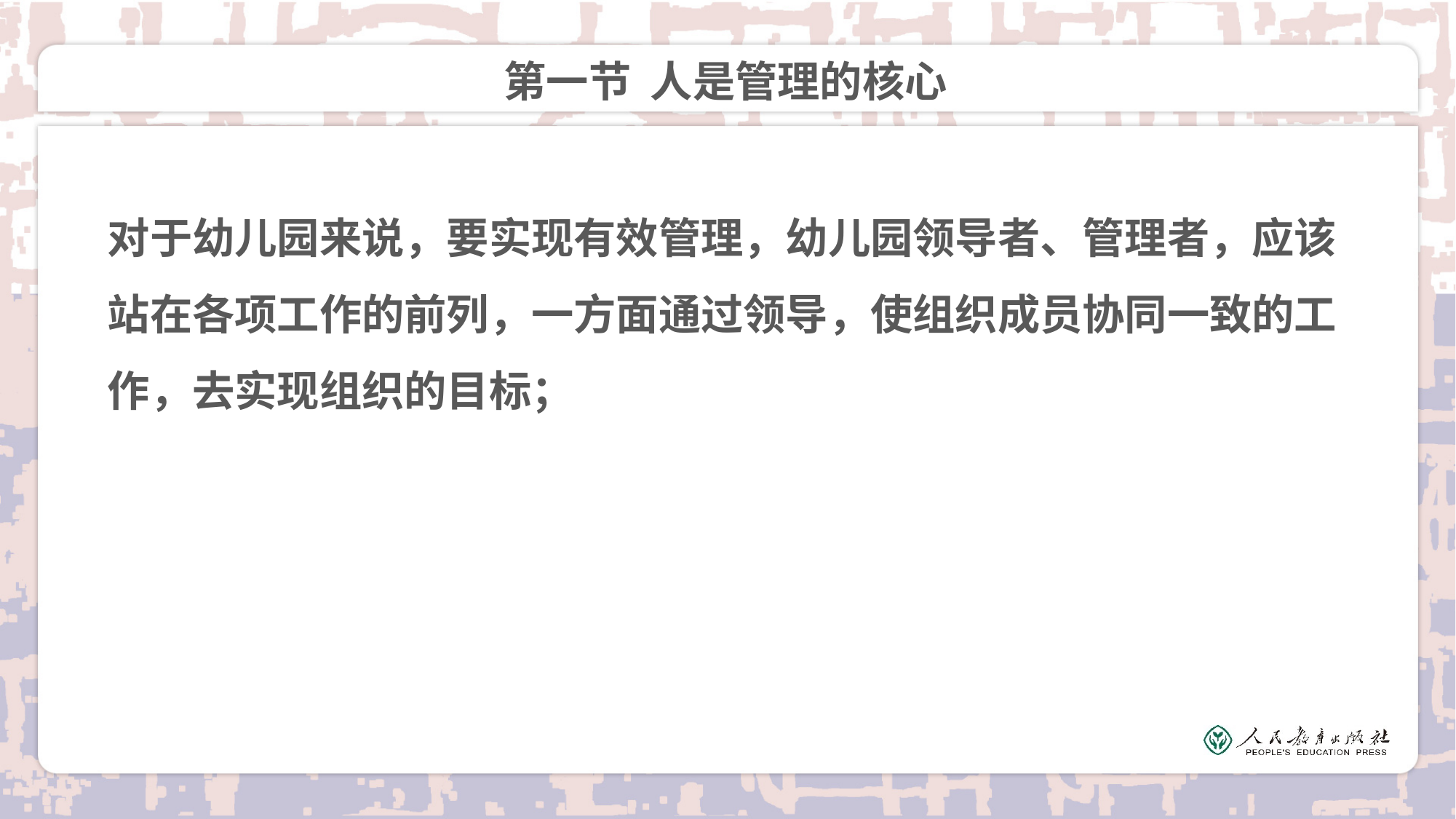

# 第一节  人是管理的核心
对于幼儿园来说，要实现有效管理，幼儿园领导者、管理者，应该站在各项工作的前列，一方面通过领导，使组织成员协同一致的工作，去实现组织的目标；